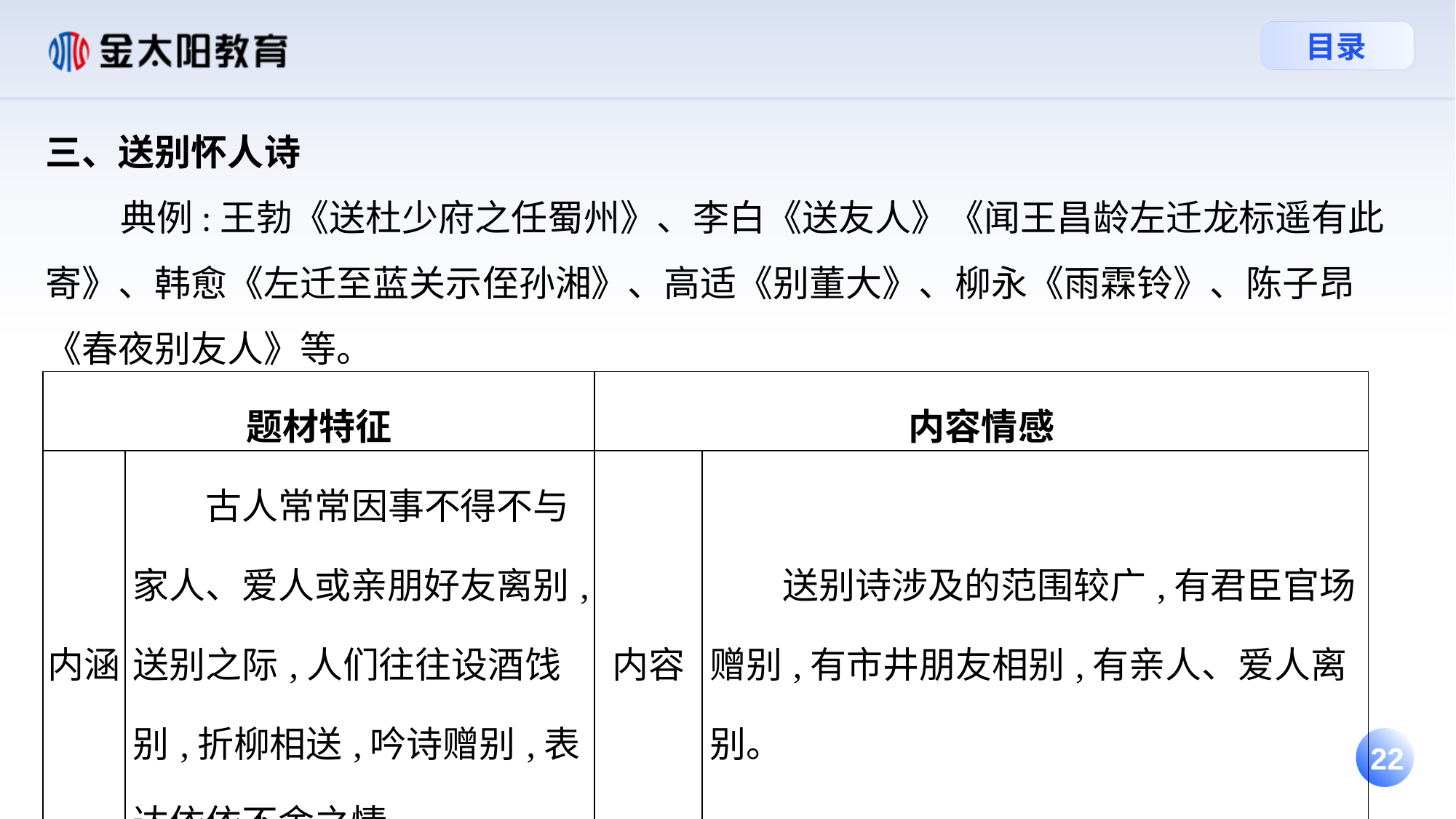

三、送别怀人诗
        典例:王勃《送杜少府之任蜀州》、李白《送友人》《闻王昌龄左迁龙标遥有此寄》、韩愈《左迁至蓝关示侄孙湘》、高适《别董大》、柳永《雨霖铃》、陈子昂《春夜别友人》等。
| 题材特征 |  | 内容情感 |  |
| --- | --- | --- | --- |
| 内涵 | 古人常常因事不得不与家人、爱人或亲朋好友离别,送别之际,人们往往设酒饯别,折柳相送,吟诗赠别,表达依依不舍之情。 | 内容 | 送别诗涉及的范围较广,有君臣官场赠别,有市井朋友相别,有亲人、爱人离别。 |